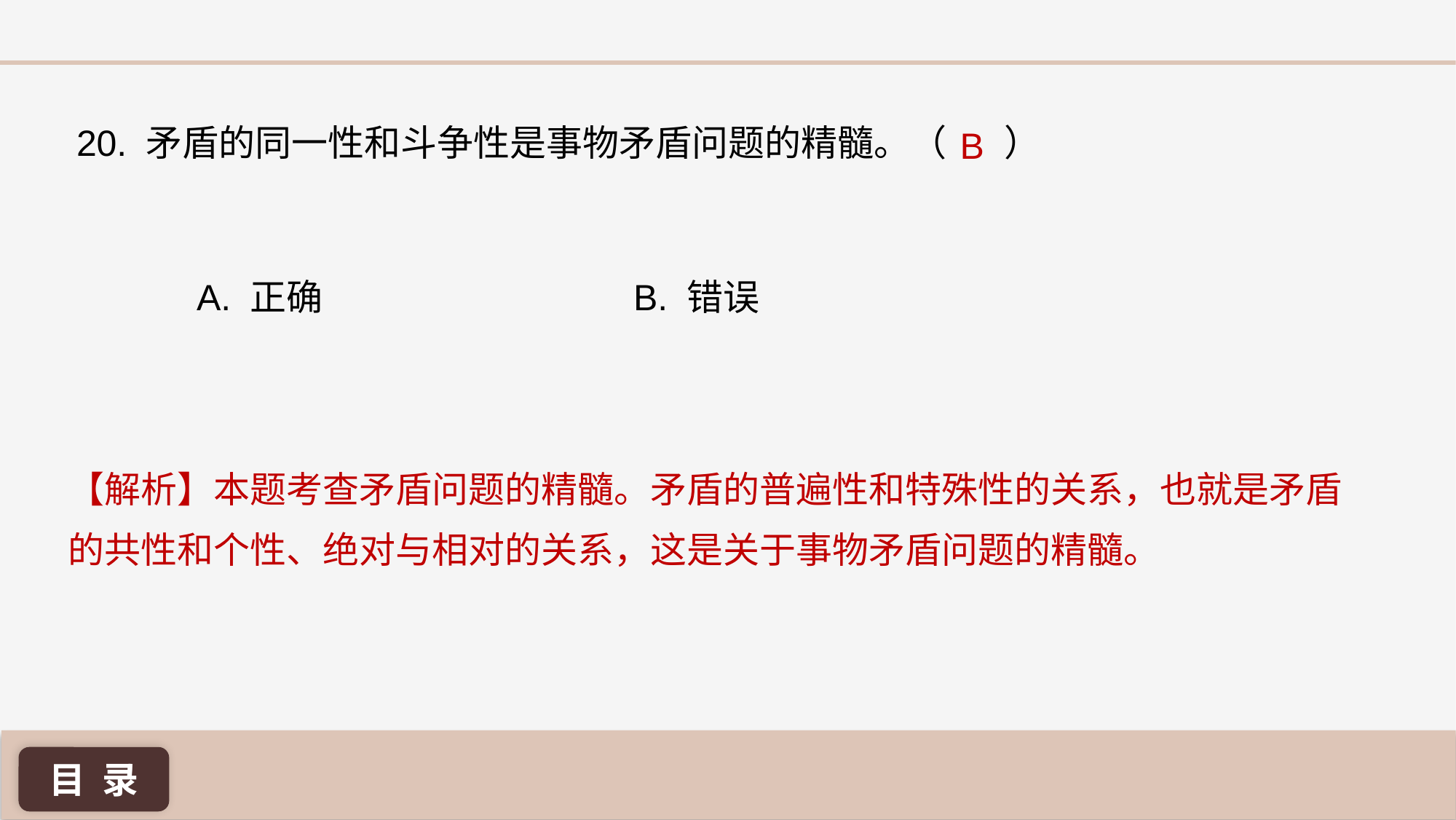

B
20. 矛盾的同一性和斗争性是事物矛盾问题的精髓。（       ）
A. 正确 			B. 错误
【解析】本题考查矛盾问题的精髓。矛盾的普遍性和特殊性的关系，也就是矛盾的共性和个性、绝对与相对的关系，这是关于事物矛盾问题的精髓。